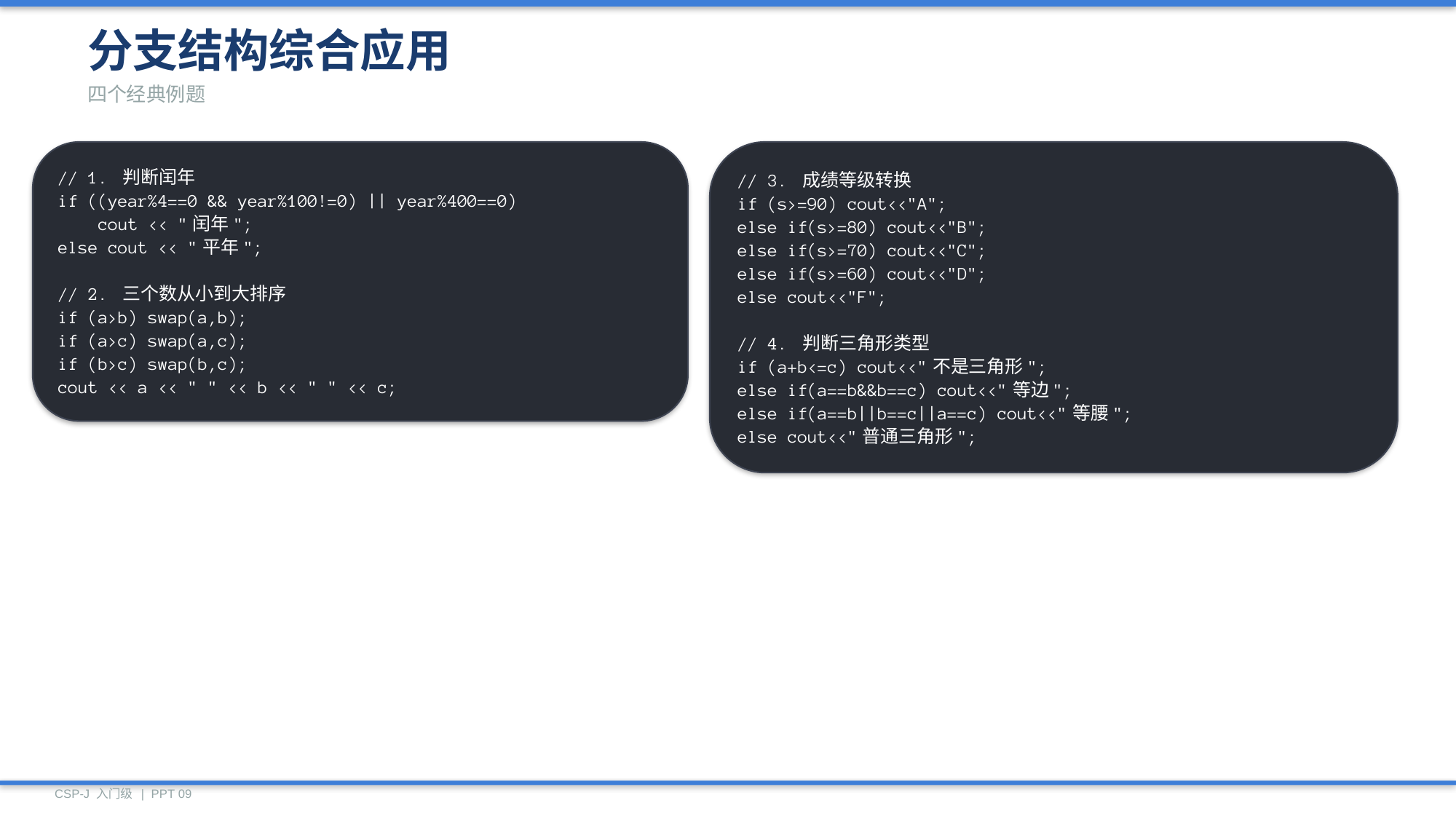

分支结构综合应用
四个经典例题
// 1. 判断闰年
if ((year%4==0 && year%100!=0) || year%400==0)
    cout << "闰年";
else cout << "平年";

// 2. 三个数从小到大排序
if (a>b) swap(a,b);
if (a>c) swap(a,c);
if (b>c) swap(b,c);
cout << a << " " << b << " " << c;
// 3. 成绩等级转换
if (s>=90) cout<<"A";
else if(s>=80) cout<<"B";
else if(s>=70) cout<<"C";
else if(s>=60) cout<<"D";
else cout<<"F";

// 4. 判断三角形类型
if (a+b<=c) cout<<"不是三角形";
else if(a==b&&b==c) cout<<"等边";
else if(a==b||b==c||a==c) cout<<"等腰";
else cout<<"普通三角形";

CSP-J 入门级  |  PPT 09